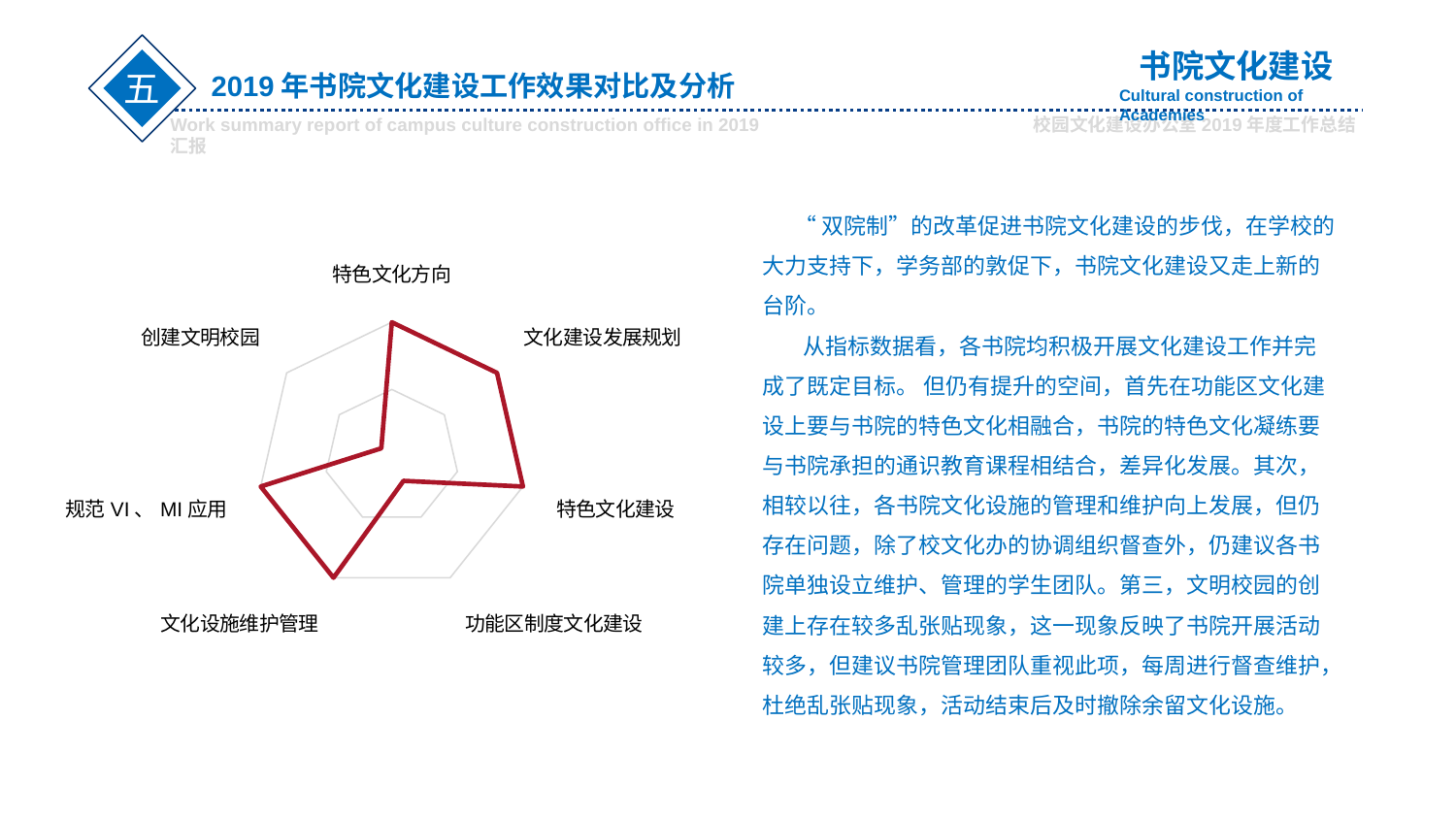

五
2019年书院文化建设工作效果对比及分析
Work summary report of campus culture construction office in 2019                                                     校园文化建设办公室2019年度工作总结汇报
书院文化建设
Cultural construction of  Academies

### Chart

| Category | 基础医学院 |
|---|---|
| 特色文化方向 | 100.0 |
| 文化建设发展规划 | 100.0 |
| 特色文化建设 | 100.0 |
| 功能区制度文化建设 | 20.0 |
| 文化设施维护管理 | 100.0 |
| 规范VI、MI应用 | 100.0 |
| 创建文明校园 | 10.0 |
      “双院制”的改革促进书院文化建设的步伐，在学校的大力支持下，学务部的敦促下，书院文化建设又走上新的台阶。
       从指标数据看，各书院均积极开展文化建设工作并完成了既定目标。 但仍有提升的空间，首先在功能区文化建设上要与书院的特色文化相融合，书院的特色文化凝练要与书院承担的通识教育课程相结合，差异化发展。其次，相较以往，各书院文化设施的管理和维护向上发展，但仍存在问题，除了校文化办的协调组织督查外，仍建议各书院单独设立维护、管理的学生团队。第三，文明校园的创建上存在较多乱张贴现象，这一现象反映了书院开展活动较多，但建议书院管理团队重视此项，每周进行督查维护，杜绝乱张贴现象，活动结束后及时撤除余留文化设施。